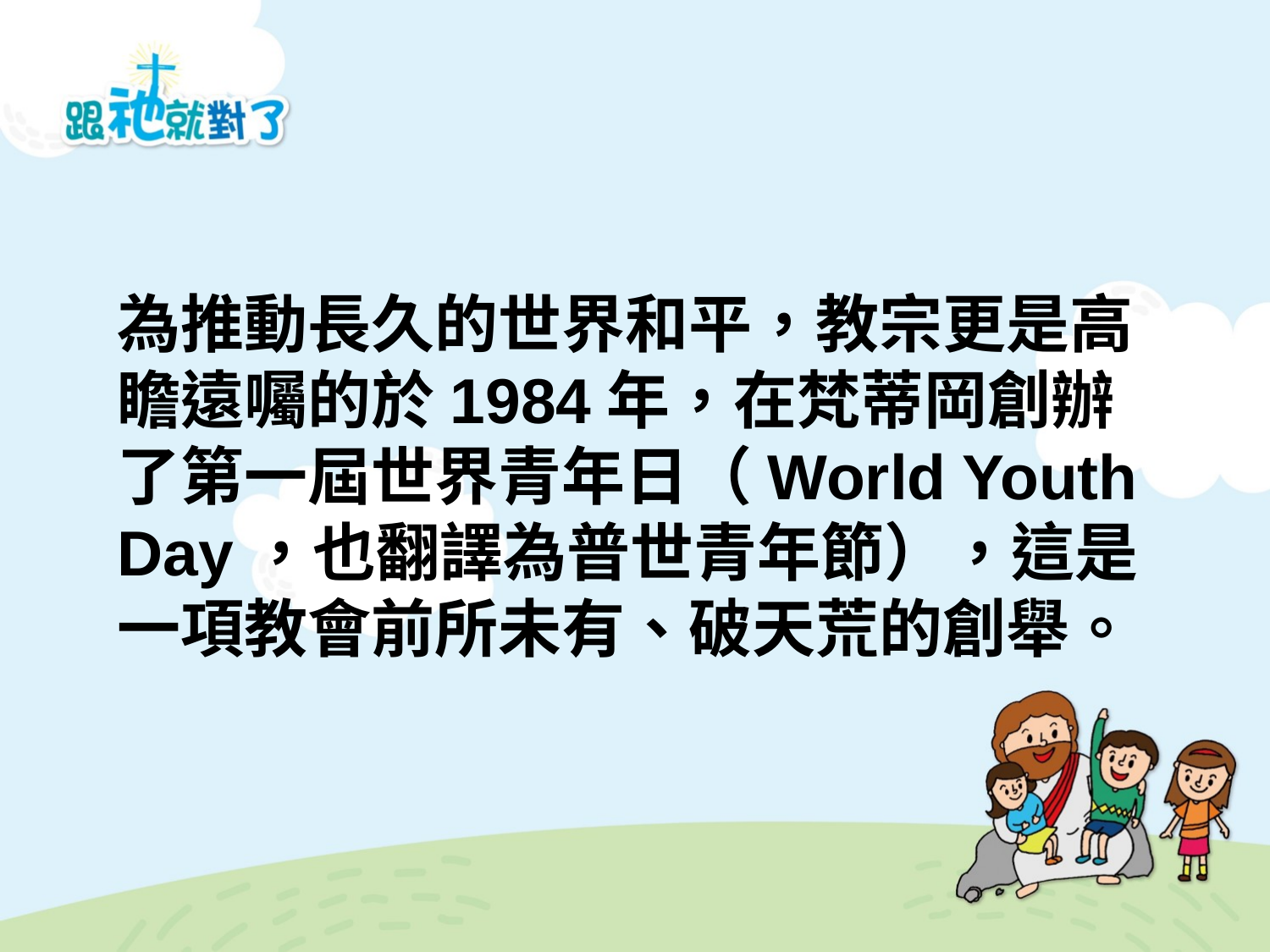

為推動長久的世界和平，教宗更是高瞻遠囑的於1984年，在梵蒂岡創辦了第一屆世界青年日（World Youth Day，也翻譯為普世青年節），這是一項教會前所未有、破天荒的創舉。